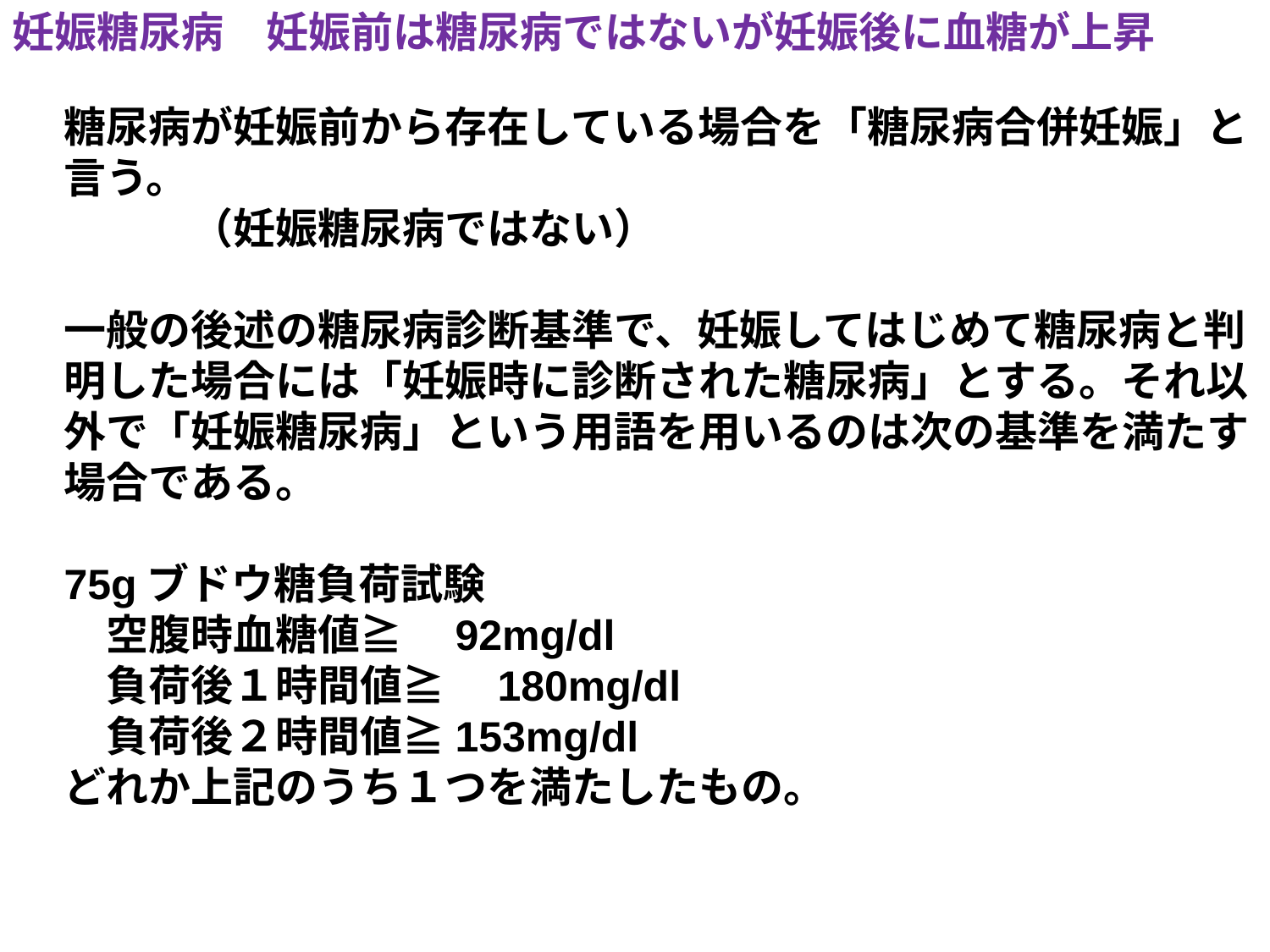

妊娠糖尿病　妊娠前は糖尿病ではないが妊娠後に血糖が上昇
糖尿病が妊娠前から存在している場合を「糖尿病合併妊娠」と言う。
　　　（妊娠糖尿病ではない）

一般の後述の糖尿病診断基準で、妊娠してはじめて糖尿病と判明した場合には「妊娠時に診断された糖尿病」とする。それ以外で「妊娠糖尿病」という用語を用いるのは次の基準を満たす場合である。

75gブドウ糖負荷試験
　空腹時血糖値≧　92mg/dl
　負荷後１時間値≧　180mg/dl
　負荷後２時間値≧153mg/dl
どれか上記のうち１つを満たしたもの。